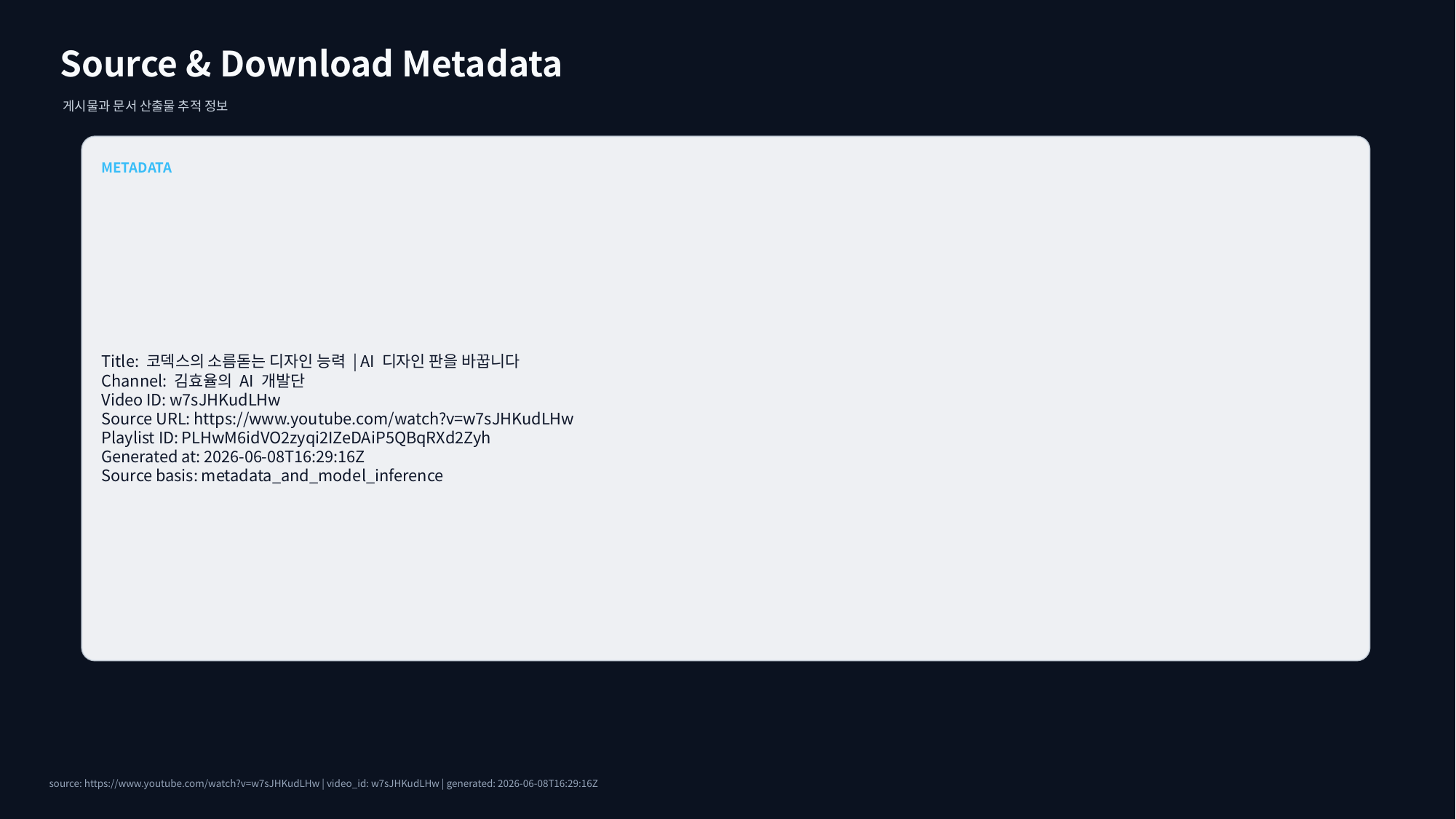

Source & Download Metadata
게시물과 문서 산출물 추적 정보

METADATA
Title: 코덱스의 소름돋는 디자인 능력 | AI 디자인 판을 바꿉니다
Channel: 김효율의 AI 개발단
Video ID: w7sJHKudLHw
Source URL: https://www.youtube.com/watch?v=w7sJHKudLHw
Playlist ID: PLHwM6idVO2zyqi2IZeDAiP5QBqRXd2Zyh
Generated at: 2026-06-08T16:29:16Z
Source basis: metadata_and_model_inference
source: https://www.youtube.com/watch?v=w7sJHKudLHw | video_id: w7sJHKudLHw | generated: 2026-06-08T16:29:16Z